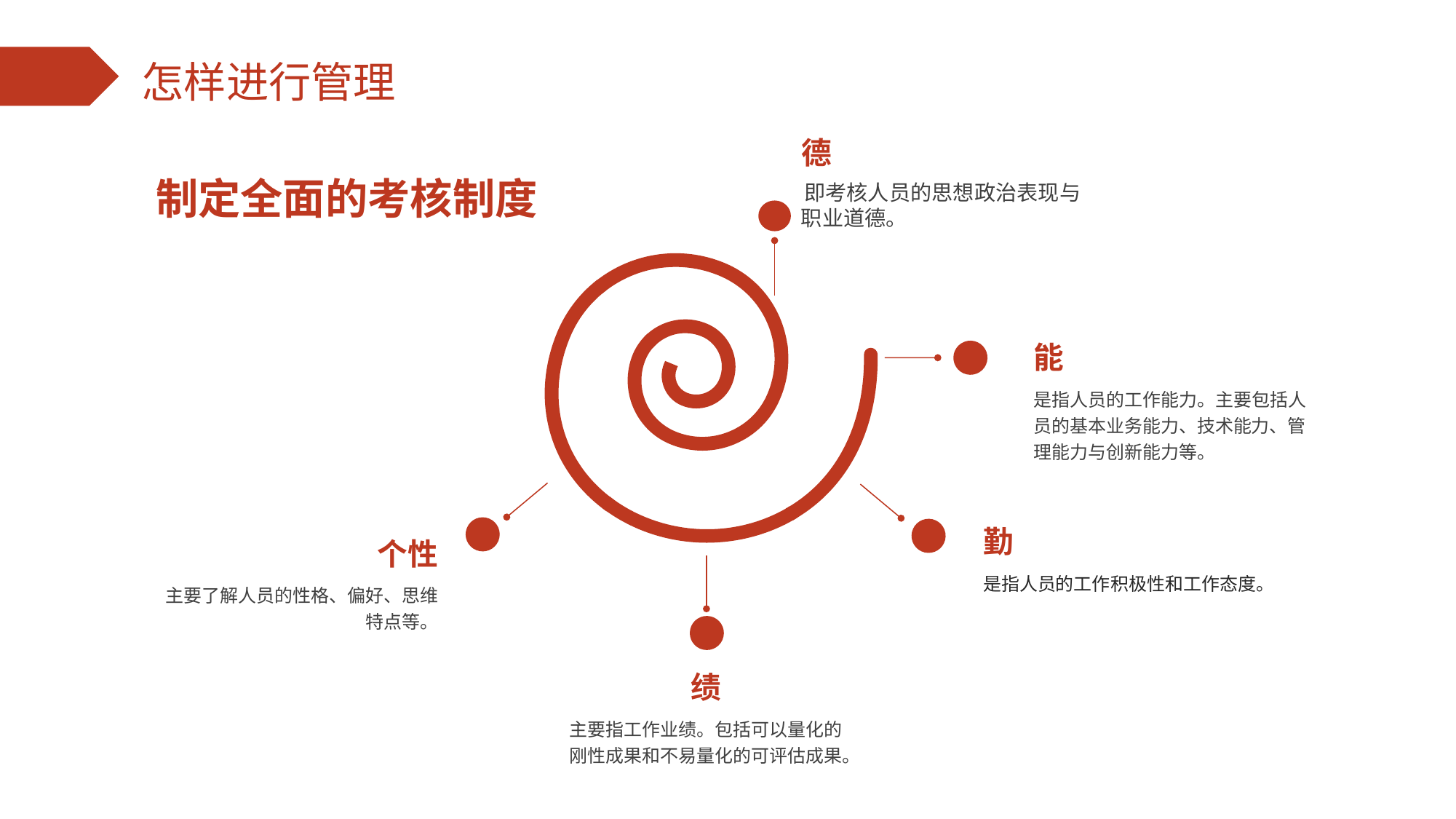

德
即考核人员的思想政治表现与职业道德。

能
是指人员的工作能力。主要包括人员的基本业务能力、技术能力、管理能力与创新能力等。
勤
是指人员的工作积极性和工作态度。
个性
主要了解人员的性格、偏好、思维特点等。
绩
主要指工作业绩。包括可以量化的刚性成果和不易量化的可评估成果。
制定全面的考核制度